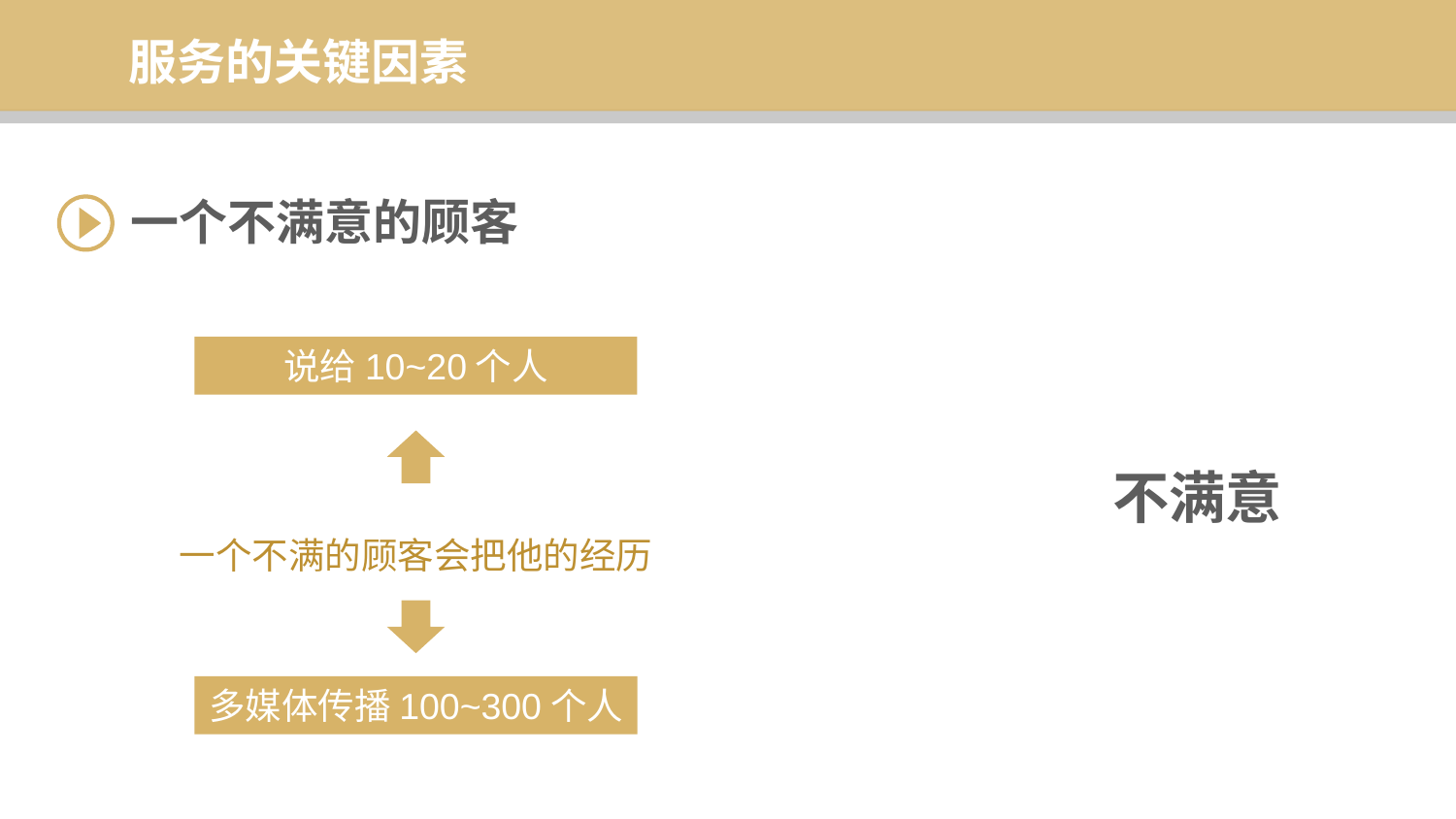

服务的关键因素
一个不满意的顾客

说给10~20个人

不满意
一个不满的顾客会把他的经历

多媒体传播100~300个人